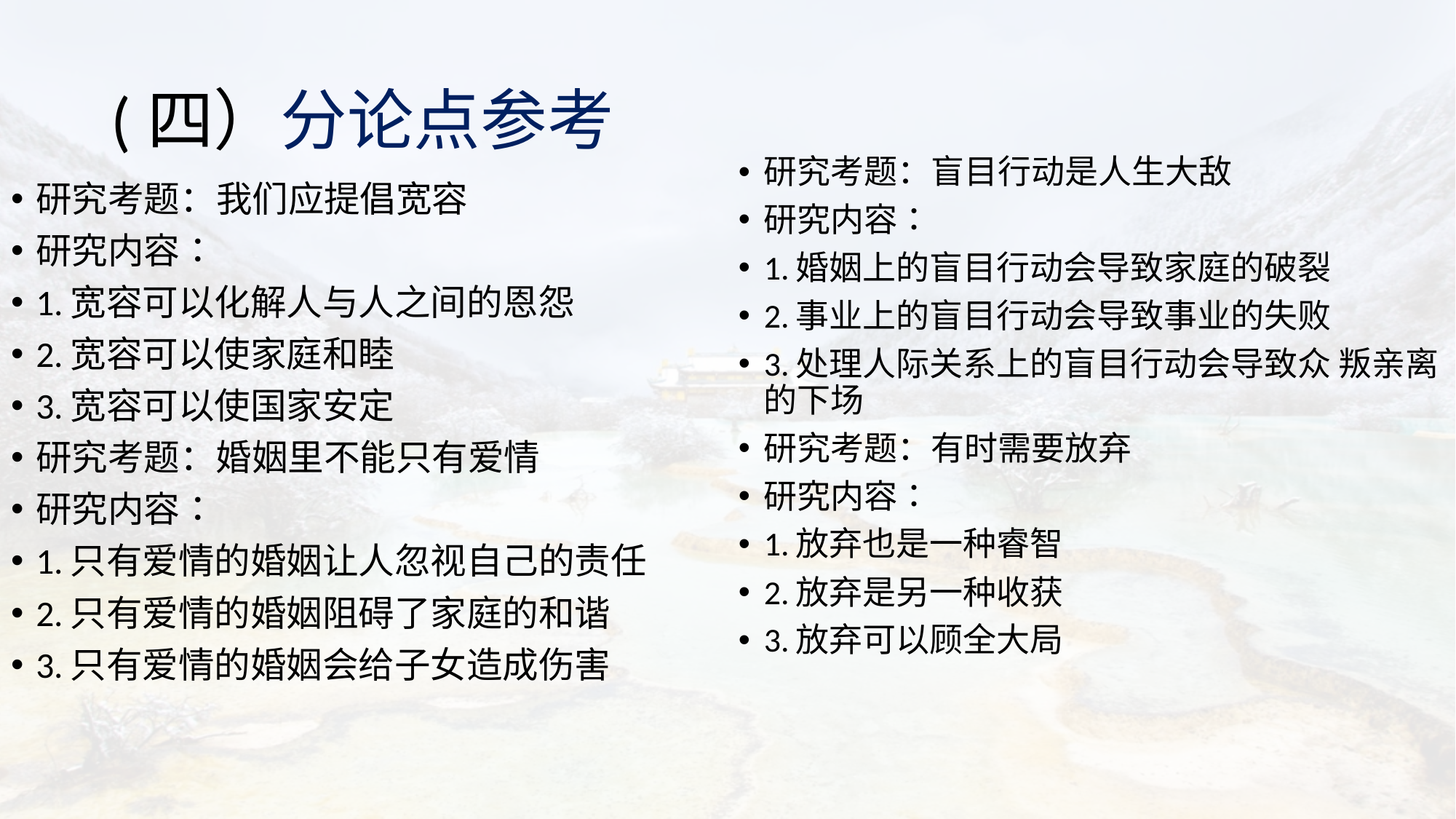

# (四）分论点参考
研究考题：盲目行动是人生大敌
研究内容：
1.婚姻上的盲目行动会导致家庭的破裂
2.事业上的盲目行动会导致事业的失败
3.处理人际关系上的盲目行动会导致众 叛亲离的下场
研究考题：有时需要放弃
研究内容：
1.放弃也是一种睿智
2.放弃是另一种收获
3.放弃可以顾全大局
研究考题：我们应提倡宽容
研究内容：
1.宽容可以化解人与人之间的恩怨
2.宽容可以使家庭和睦
3.宽容可以使国家安定
研究考题：婚姻里不能只有爱情
研究内容：
1.只有爱情的婚姻让人忽视自己的责任
2.只有爱情的婚姻阻碍了家庭的和谐
3.只有爱情的婚姻会给子女造成伤害